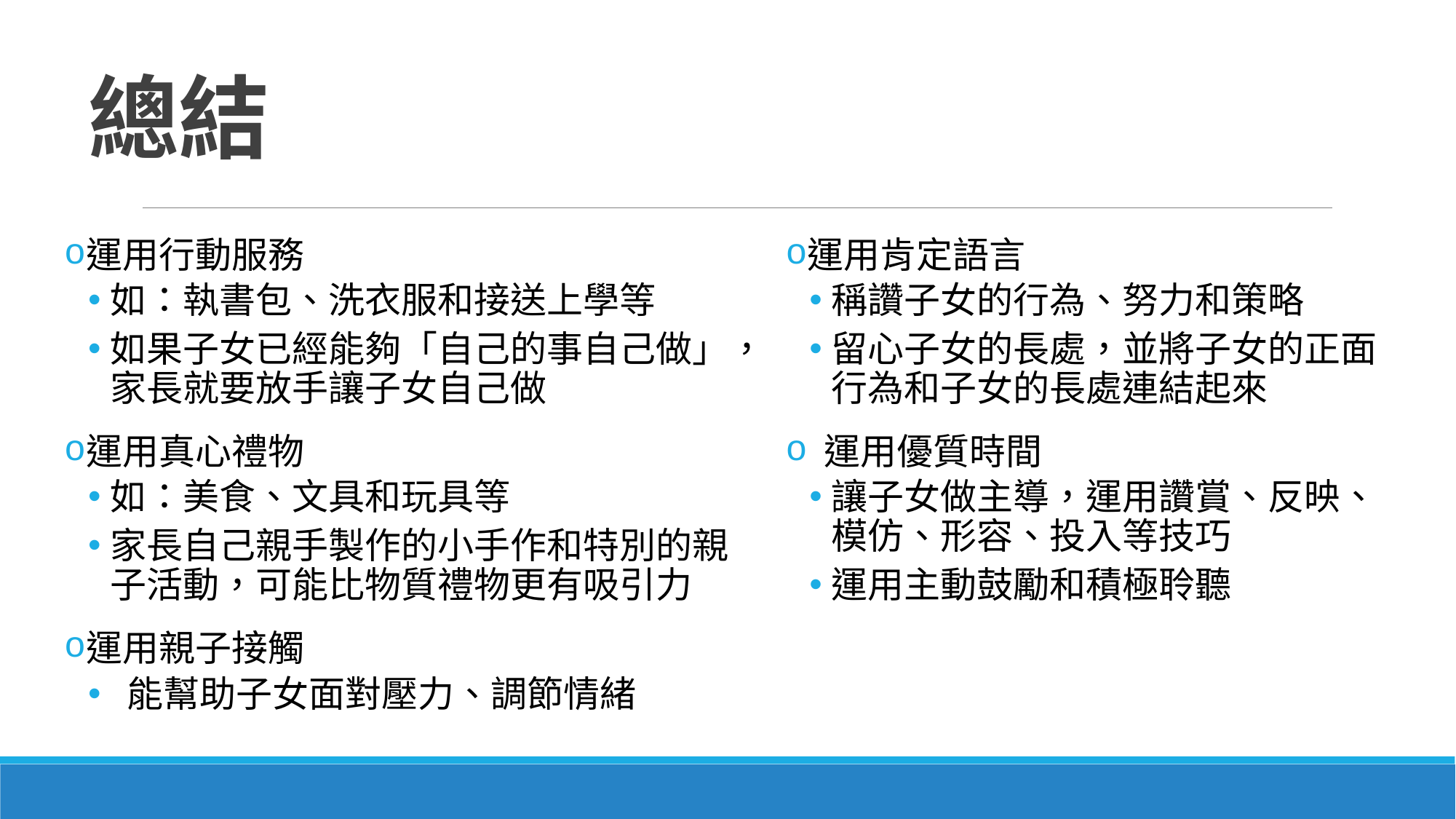

# 總結
運用肯定語言
稱讚子女的行為、努力和策略
留心子女的長處，並將子女的正面行為和子女的長處連結起來
 運用優質時間
讓子女做主導，運用讚賞、反映、模仿、形容、投入等技巧
運用主動鼓勵和積極聆聽
運用行動服務
如：執書包、洗衣服和接送上學等
如果子女已經能夠「自己的事自己做」，家長就要放手讓子女自己做
運用真心禮物
如：美食、文具和玩具等
家長自己親手製作的小手作和特別的親子活動，可能比物質禮物更有吸引力
運用親子接觸
 能幫助子女面對壓力、調節情緒